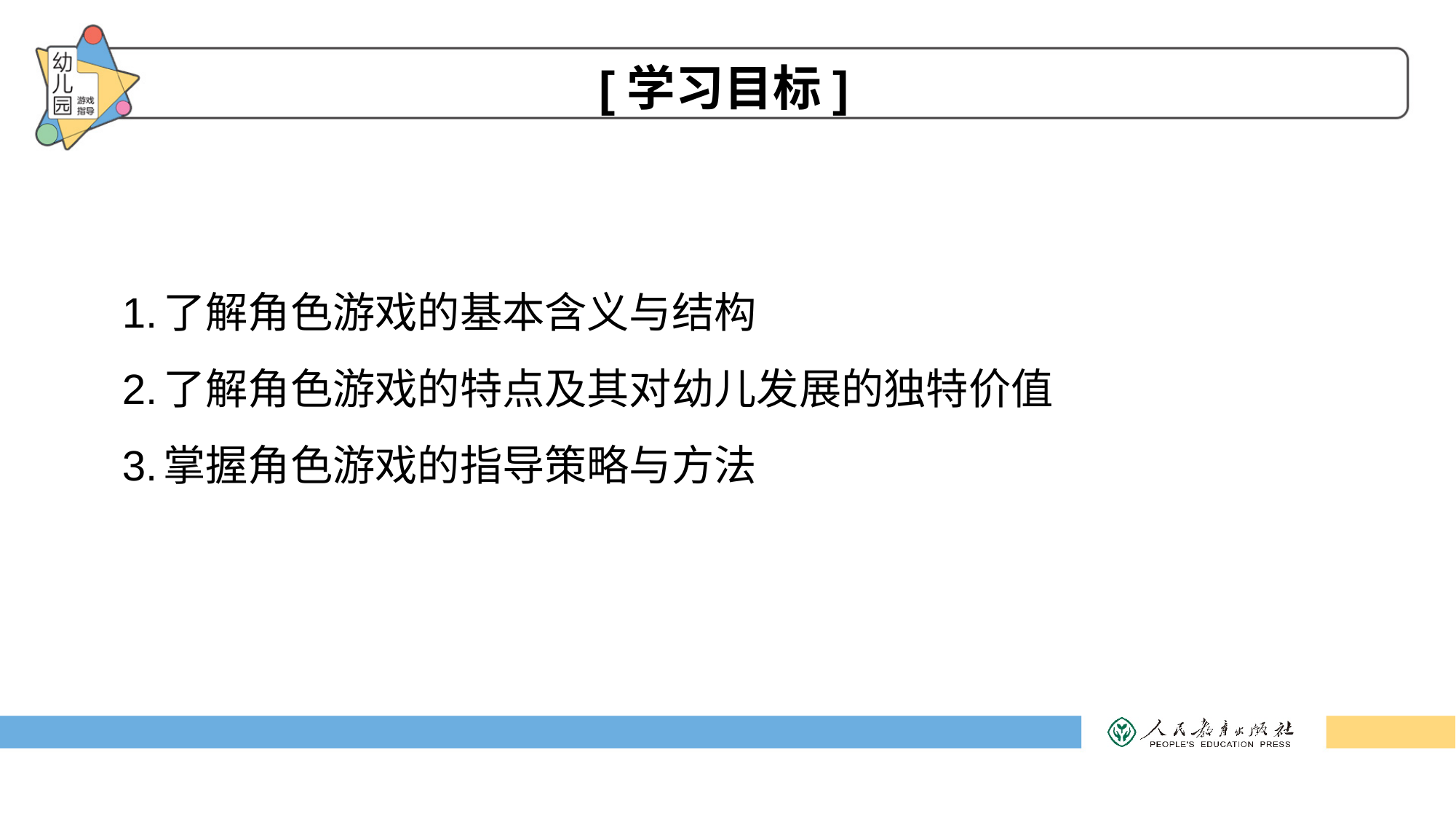

# [学习目标]
了解角色游戏的基本含义与结构
了解角色游戏的特点及其对幼儿发展的独特价值
掌握角色游戏的指导策略与方法